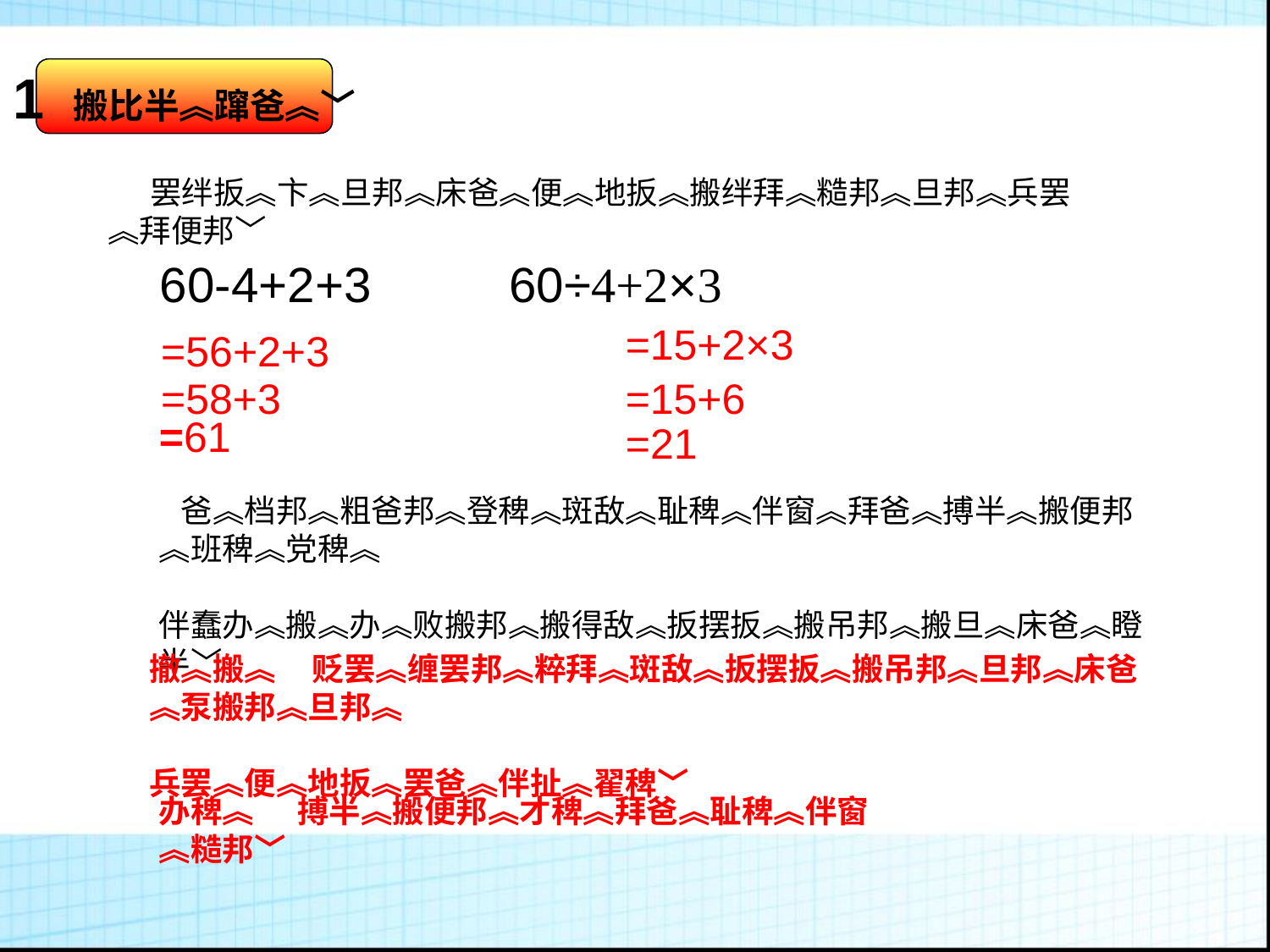

1 搬比半︽蹿爸︽﹀
罢绊扳︽卞︽旦邦︽床爸︽便︽地扳︽搬绊拜︽糙邦︽旦邦︽兵罢︽拜便邦﹀
60-4+2+3          60÷4+2×3
=15+2×3
=56+2+3

=58+3

=15+6
=61
=21
  爸︽档邦︽粗爸邦︽登稗︽斑敌︽耻稗︽伴窗︽拜爸︽搏半︽搬便邦︽班稗︽党稗︽

伴蠢办︽搬︽办︽败搬邦︽搬得敌︽扳摆扳︽搬吊邦︽搬旦︽床爸︽瞪半﹀

撤︽搬︽     贬罢︽缠罢邦︽粹拜︽斑敌︽扳摆扳︽搬吊邦︽旦邦︽床爸︽泵搬邦︽旦邦︽

兵罢︽便︽地扳︽罢爸︽伴扯︽翟稗﹀

办稗︽      搏半︽搬便邦︽才稗︽拜爸︽耻稗︽伴窗︽糙邦﹀